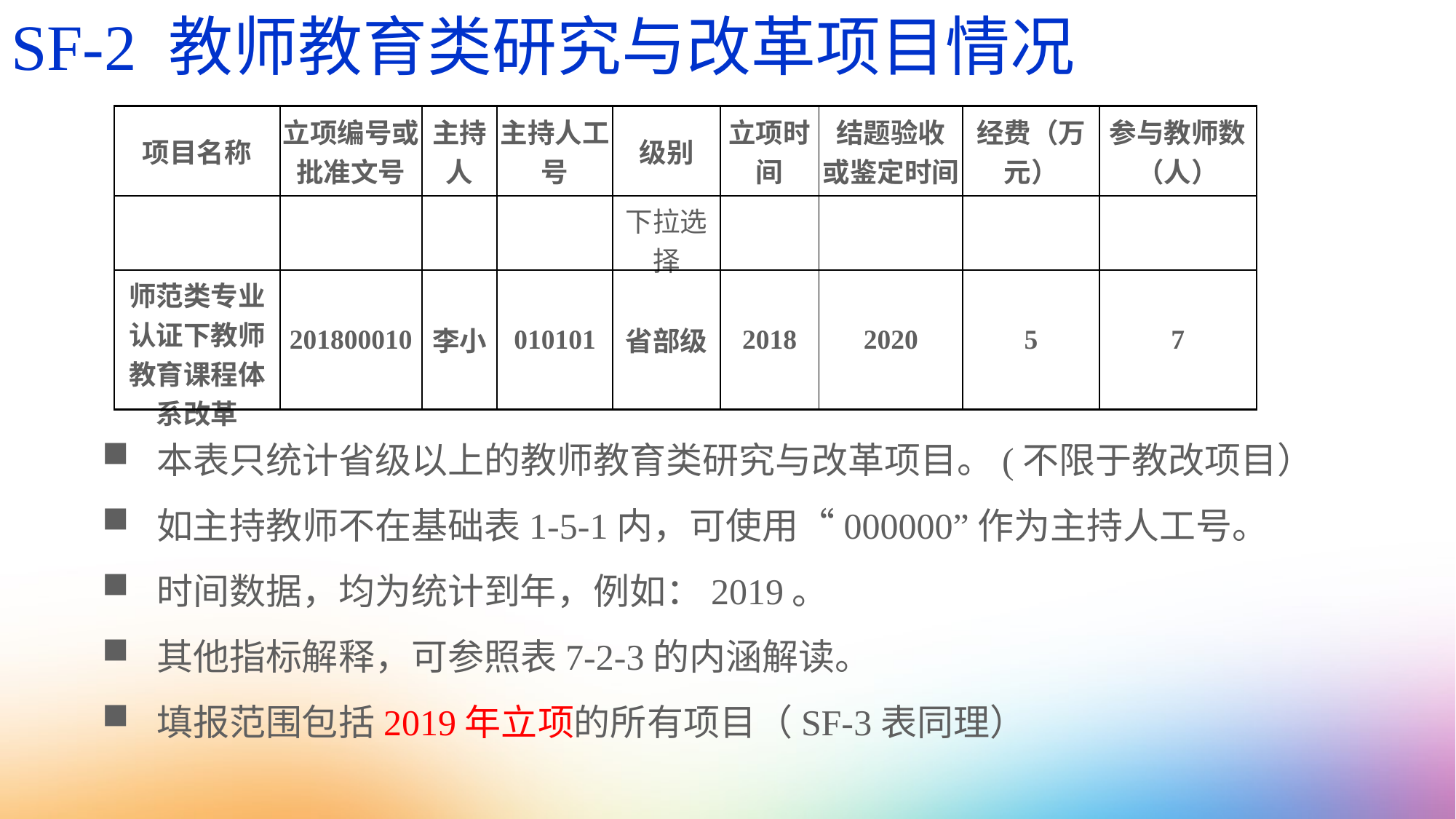

SF-2 教师教育类研究与改革项目情况

| 项目名称 | 立项编号或批准文号 | 主持人 | 主持人工号 | 级别 | 立项时间 | 结题验收 或鉴定时间 | 经费（万元） | 参与教师数（人） |
| --- | --- | --- | --- | --- | --- | --- | --- | --- |
|  |  |  |  | 下拉选择 |  |  |  |  |
| 师范类专业认证下教师教育课程体系改革 | 201800010 | 李小 | 010101 | 省部级 | 2018 | 2020 | 5 | 7 |
本表只统计省级以上的教师教育类研究与改革项目。(不限于教改项目）
如主持教师不在基础表1-5-1内，可使用“000000”作为主持人工号。
时间数据，均为统计到年，例如：2019。
其他指标解释，可参照表7-2-3的内涵解读。
填报范围包括2019年立项的所有项目（SF-3表同理）